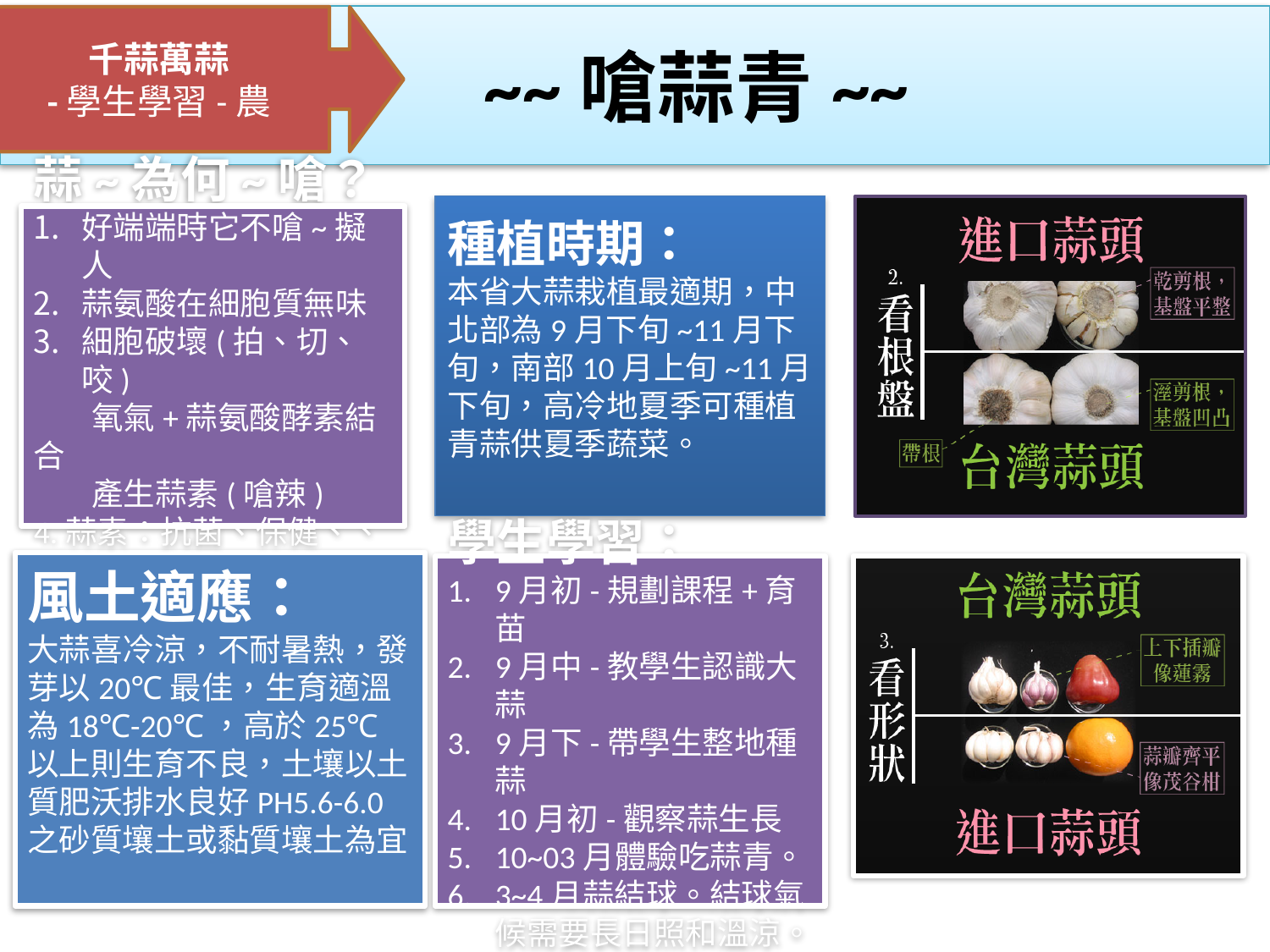

~~嗆蒜青~~
千蒜萬蒜
-學生學習-農
種植時期：
本省大蒜栽植最適期，中北部為9月下旬~11月下旬，南部10月上旬~11月下旬，高冷地夏季可種植青蒜供夏季蔬菜。

蒜~為何~嗆？
好端端時它不嗆~擬人
蒜氨酸在細胞質無味
細胞破壞(拍、切、咬)
       氧氣+蒜氨酸酵素結合
       產生蒜素(嗆辣)
4.蒜素：抗菌、保健、、

風土適應：
大蒜喜冷涼，不耐暑熱，發芽以20℃最佳，生育適溫為18℃-20℃，高於25℃以上則生育不良，土壤以土質肥沃排水良好PH5.6-6.0之砂質壤土或黏質壤土為宜

學生學習：
9月初-規劃課程+育苗
9月中-教學生認識大蒜
9月下-帶學生整地種蒜
10月初-觀察蒜生長
10~03月體驗吃蒜青。
3~4月蒜結球。結球氣候需要長日照和溫涼。